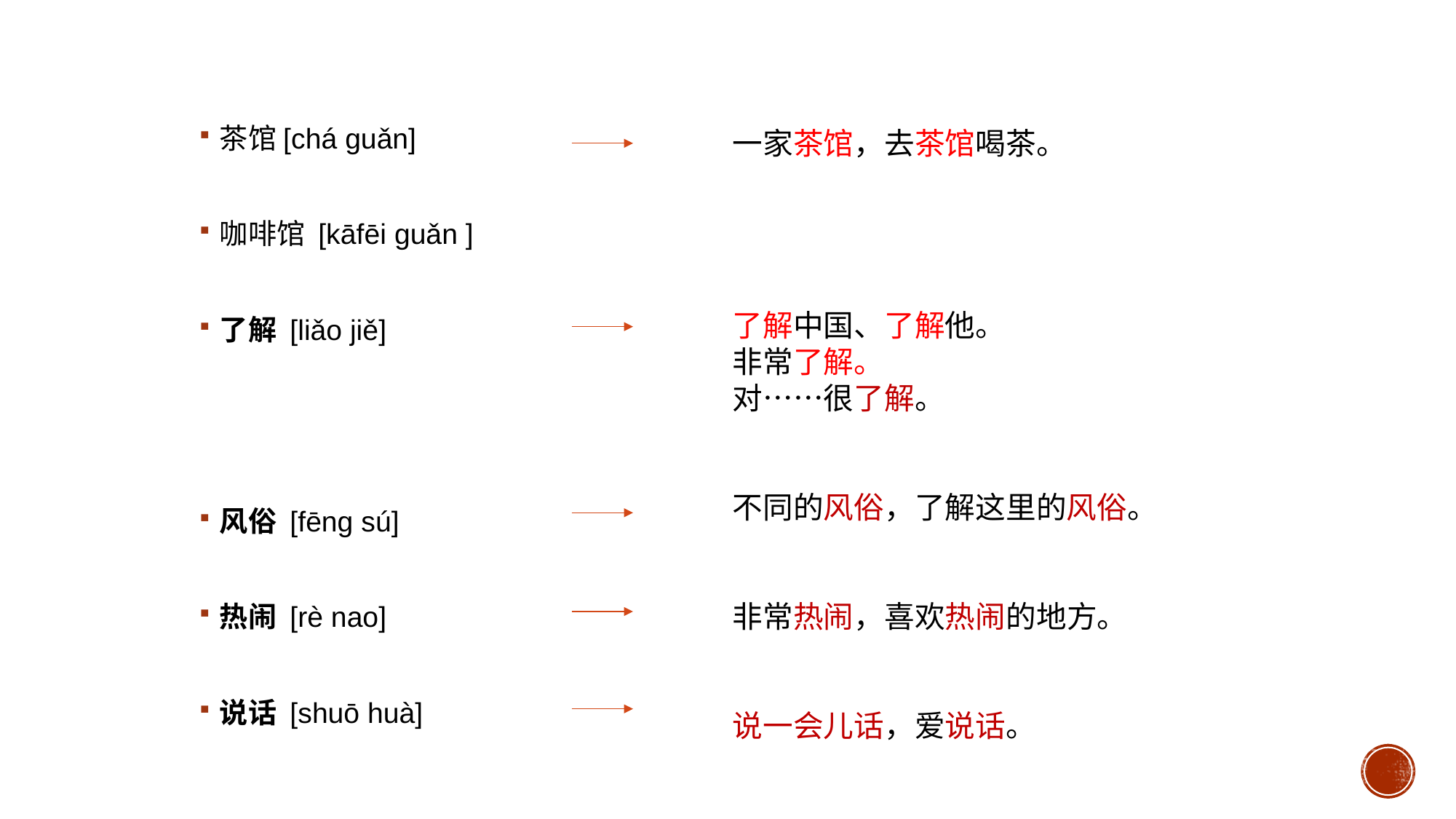

茶馆[chá guǎn]

咖啡馆 [kāfēi guǎn ]

了解 [liǎo jiě]

风俗 [fēng sú]

热闹 [rè nao]

说话 [shuō huà]

一家茶馆，去茶馆喝茶。

了解中国、了解他。
非常了解。
对……很了解。

不同的风俗，了解这里的风俗。

非常热闹，喜欢热闹的地方。

说一会儿话，爱说话。